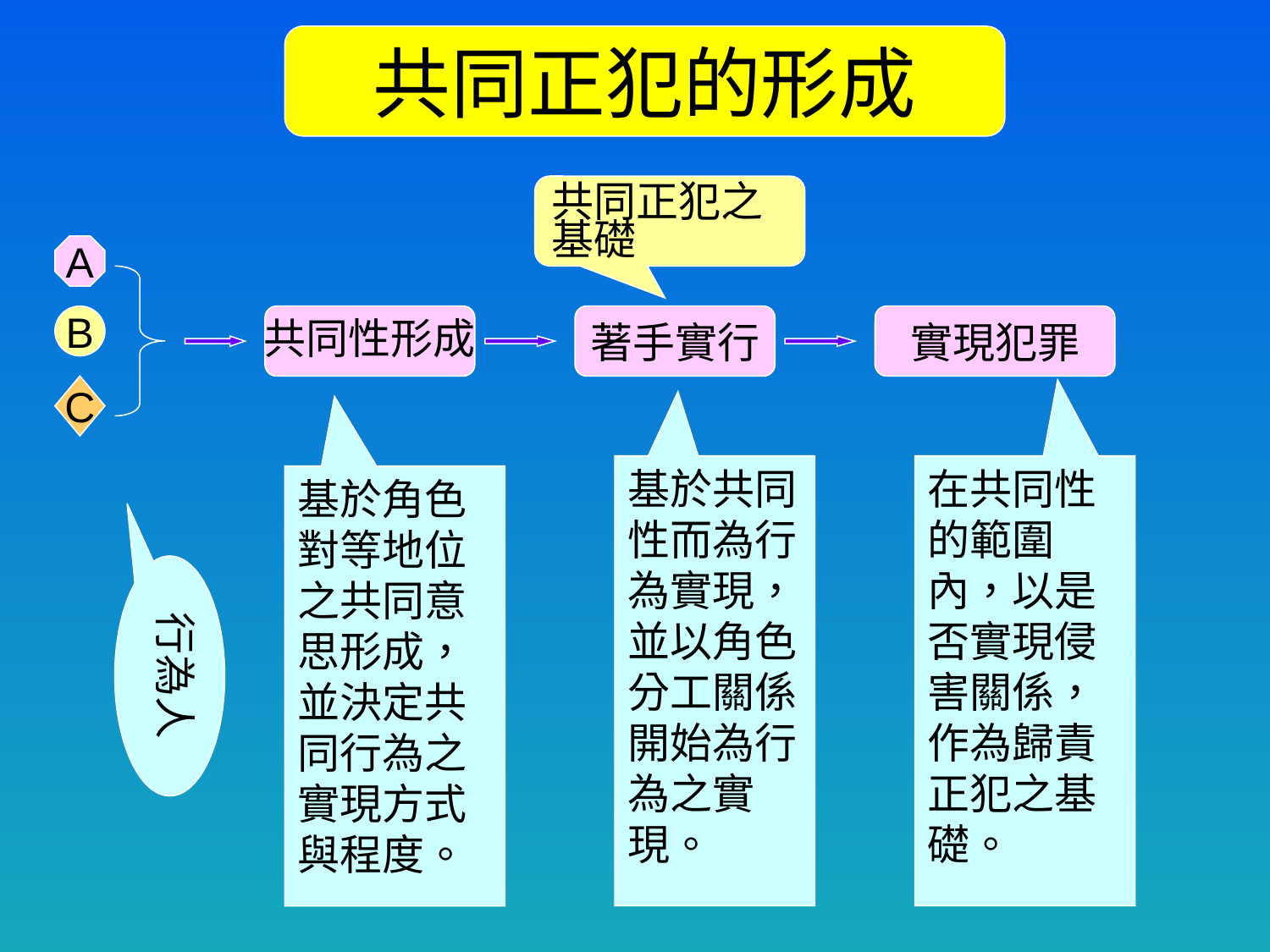

共同正犯的形成
共同正犯之基礎
A

B
共同性形成
著手實行
實現犯罪

C
基於共同性而為行為實現，並以角色分工關係開始為行為之實現。
在共同性的範圍內，以是否實現侵害關係，作為歸責正犯之基礎。
基於角色對等地位之共同意思形成，並決定共同行為之實現方式與程度。
行為人